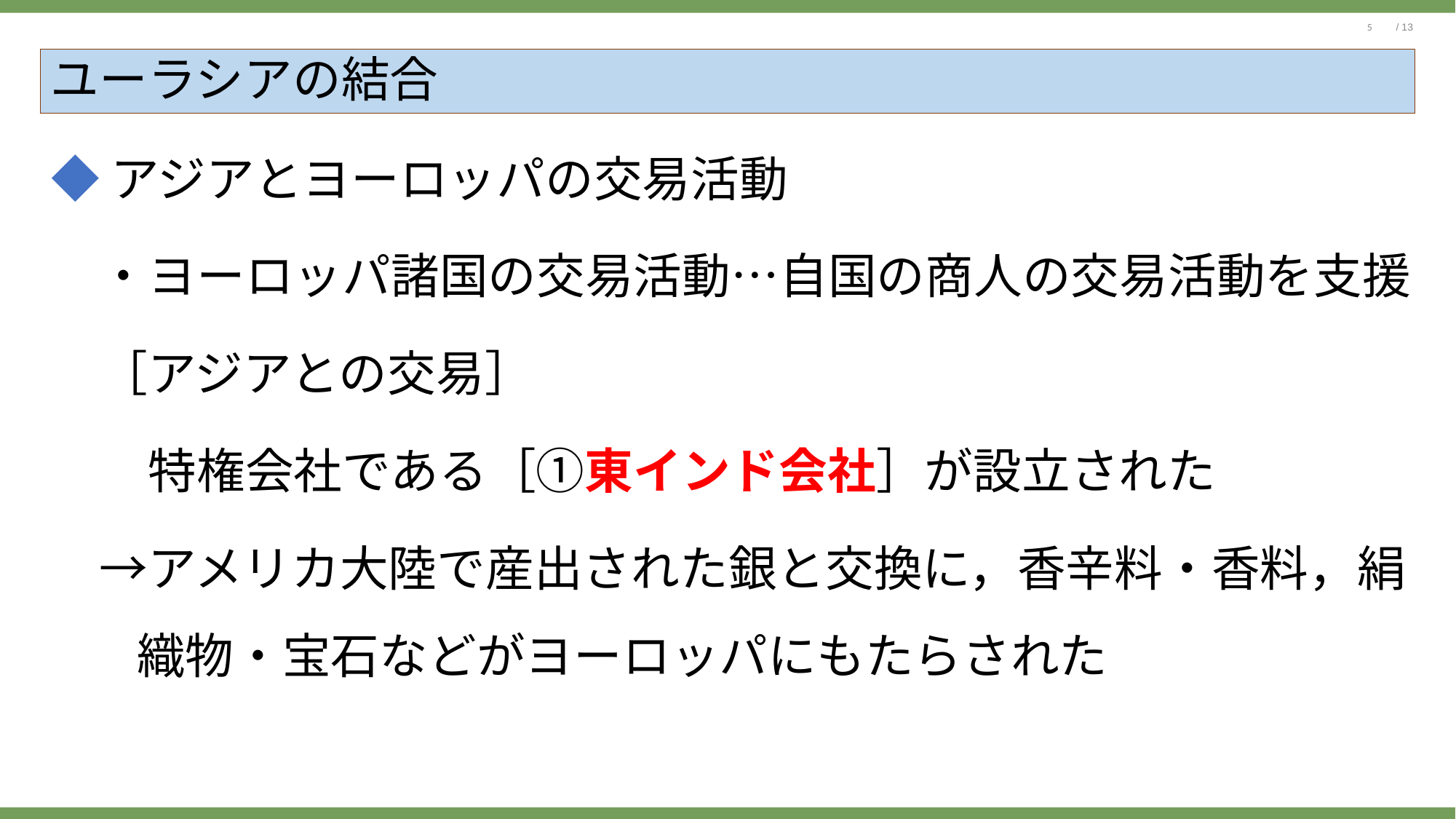

# ユーラシアの結合
◆アジアとヨーロッパの交易活動
　・ヨーロッパ諸国の交易活動…自国の商人の交易活動を支援
　［アジアとの交易］
　　特権会社である［①東インド会社］が設立された
　→アメリカ大陸で産出された銀と交換に，香辛料・香料，絹織物・宝石などがヨーロッパにもたらされた